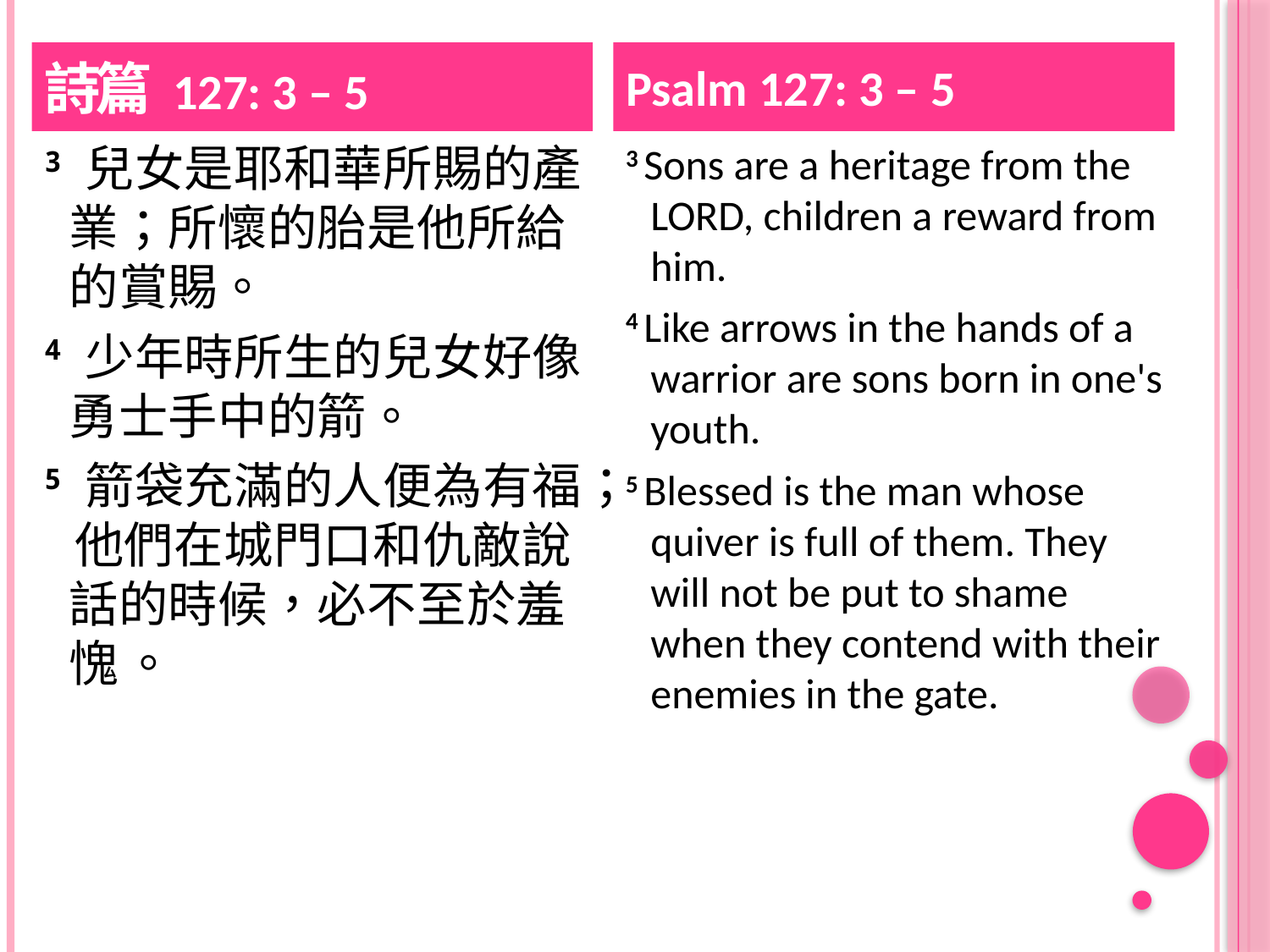

詩篇 127: 3 – 5
Psalm 127: 3 – 5
3 兒 女 是 耶 和 華 所 賜 的 產 業 ； 所 懷 的 胎 是 他 所 給 的 賞 賜 。
4 少 年 時 所 生 的 兒 女 好 像 勇 士 手 中 的 箭 。
5 箭 袋 充 滿 的 人 便 為 有 福 ； 他 們 在 城 門 口 和 仇 敵 說 話 的 時 候 ， 必 不 至 於 羞 愧 。

3 Sons are a heritage from the LORD, children a reward from him.
4 Like arrows in the hands of a warrior are sons born in one's youth.
5 Blessed is the man whose quiver is full of them. They will not be put to shame when they contend with their enemies in the gate.